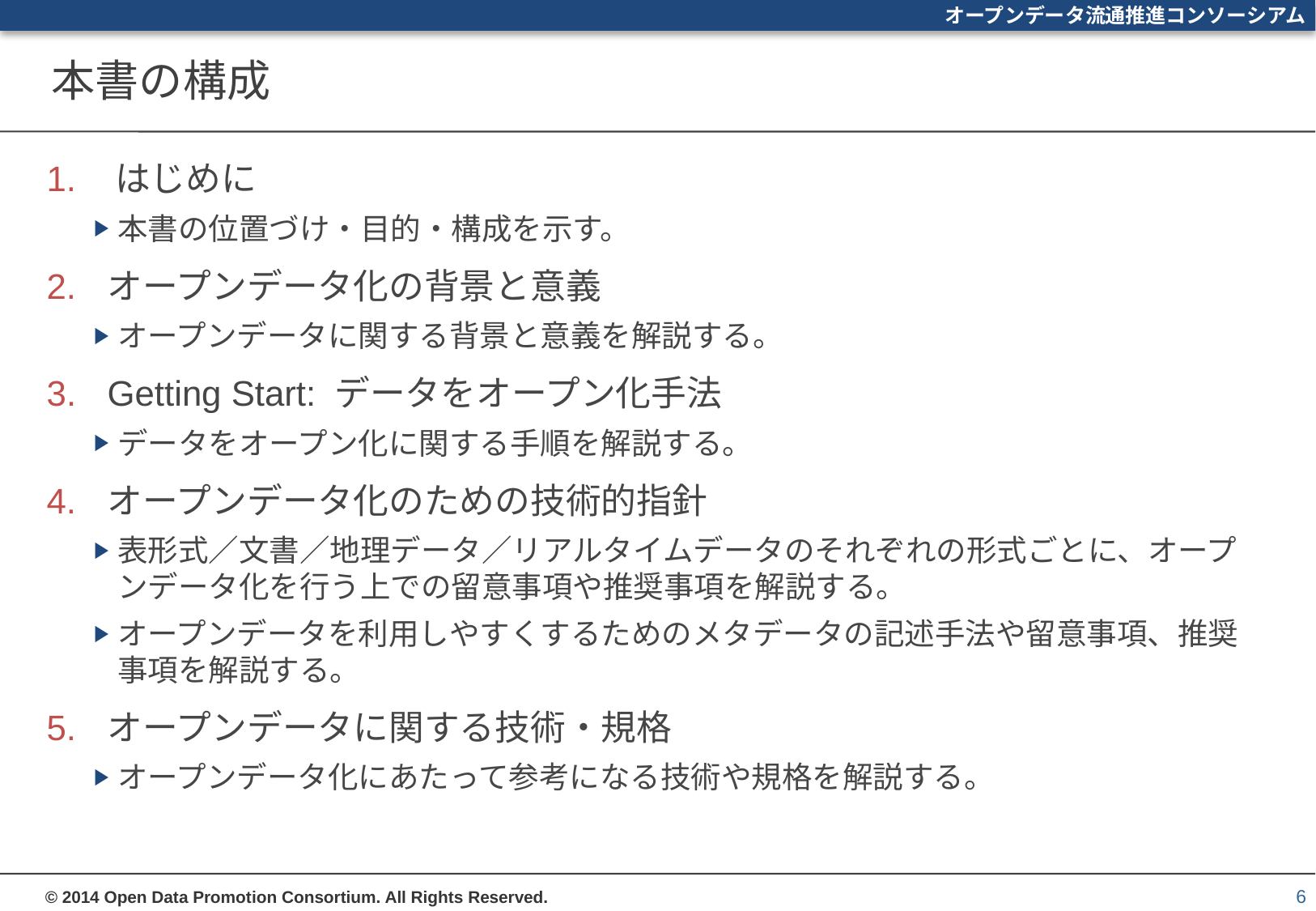

# 本書の構成
はじめに
本書の位置づけ・目的・構成を示す。
オープンデータ化の背景と意義
オープンデータに関する背景と意義を解説する。
Getting Start: データをオープン化手法
データをオープン化に関する手順を解説する。
オープンデータ化のための技術的指針
表形式／文書／地理データ／リアルタイムデータのそれぞれの形式ごとに、オープンデータ化を行う上での留意事項や推奨事項を解説する。
オープンデータを利用しやすくするためのメタデータの記述手法や留意事項、推奨事項を解説する。
オープンデータに関する技術・規格
オープンデータ化にあたって参考になる技術や規格を解説する。

6